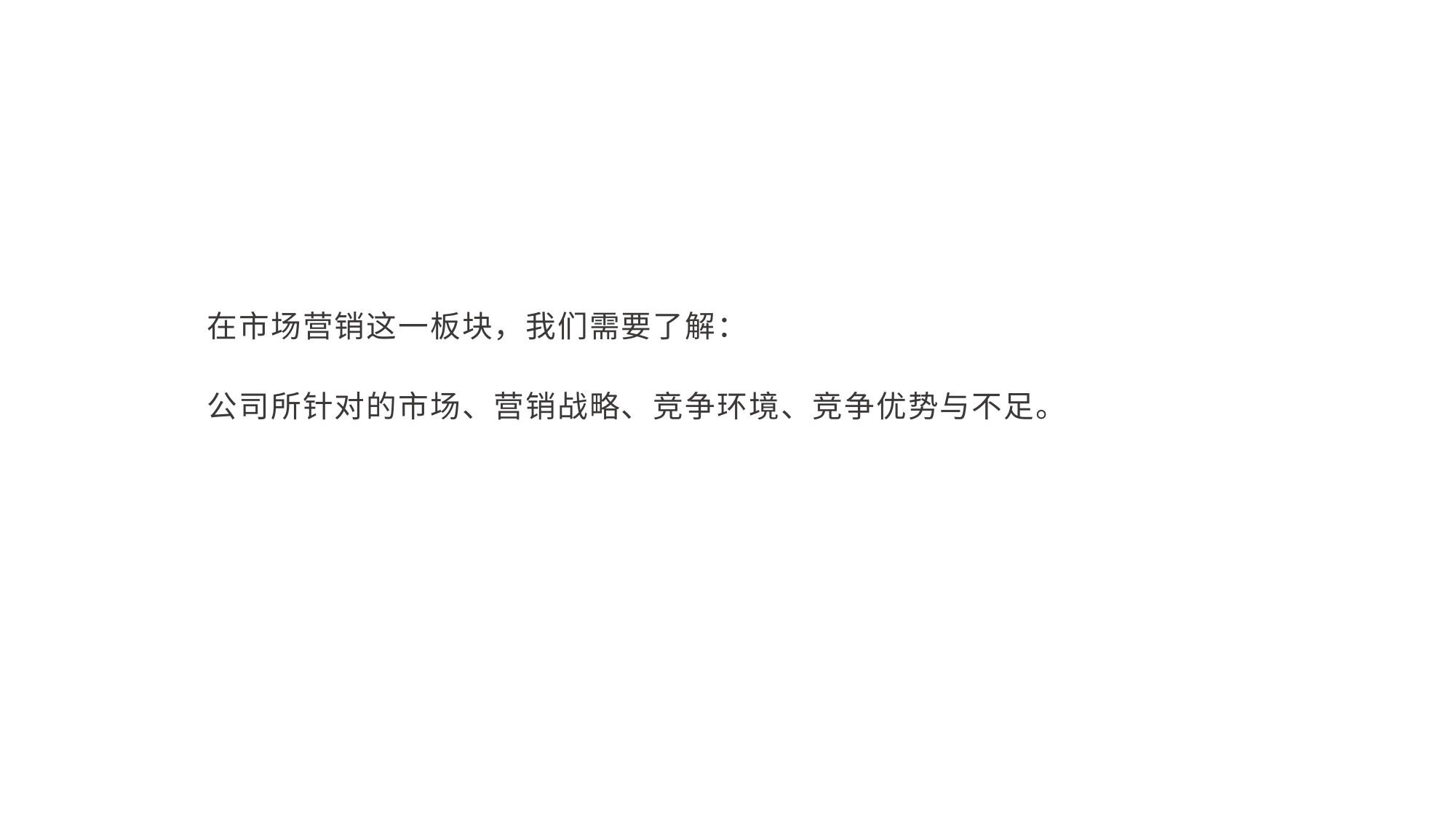

在市场营销这一板块，我们需要了解：
公司所针对的市场、营销战略、竞争环境、竞争优势与不足。